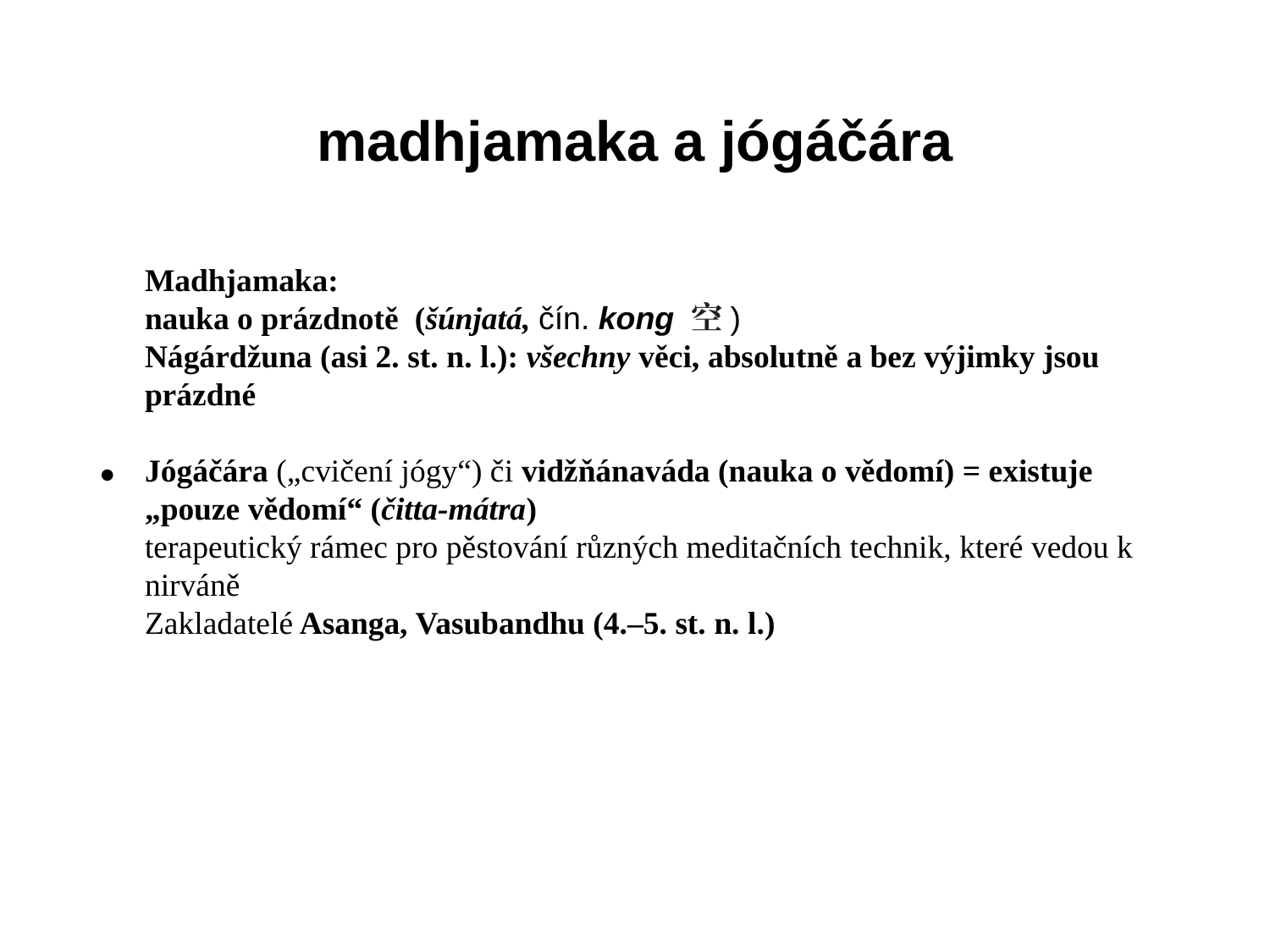

# madhjamaka a jógáčára

Madhjamaka:
nauka o prázdnotě  (šúnjatá, čín. kong 空)
Nágárdžuna (asi 2. st. n. l.): všechny věci, absolutně a bez výjimky jsou prázdné

Jógáčára („cvičení jógy“) či vidžňánaváda (nauka o vědomí) = existuje „pouze vědomí“ (čitta-mátra)
terapeutický rámec pro pěstování různých meditačních technik, které vedou k nirváně
Zakladatelé Asanga, Vasubandhu (4.–5. st. n. l.)